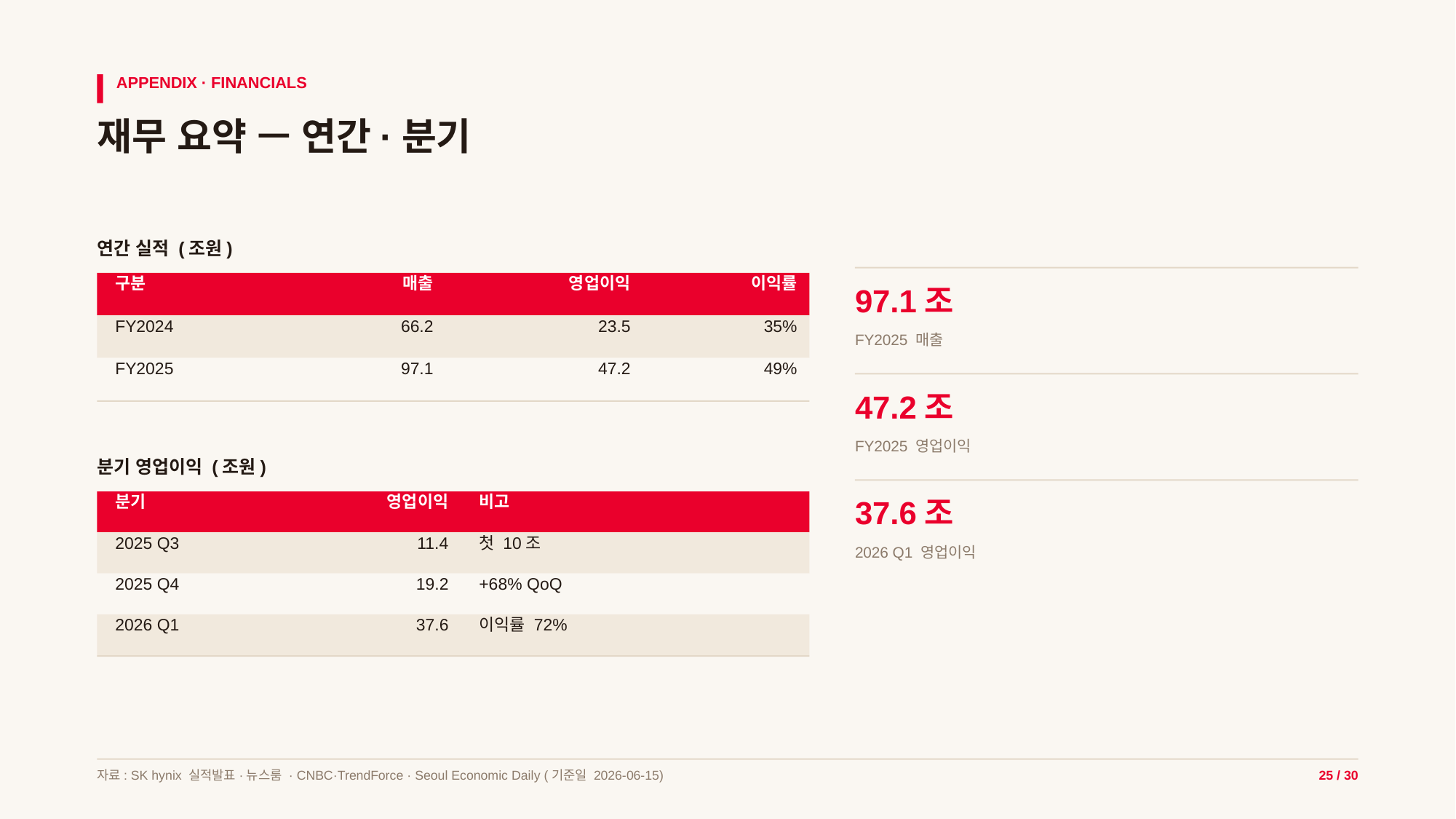

APPENDIX · FINANCIALS

재무 요약 — 연간·분기
연간 실적 (조원)

구분
매출
영업이익
이익률
97.1조

FY2024
66.2
23.5
35%
FY2025 매출

FY2025
97.1
47.2
49%

47.2조

FY2025 영업이익
분기 영업이익 (조원)

분기
영업이익
비고
37.6조

2025 Q3
11.4
첫 10조
2026 Q1 영업이익

2025 Q4
19.2
+68% QoQ

2026 Q1
37.6
이익률 72%

자료: SK hynix 실적발표·뉴스룸 · CNBC·TrendForce · Seoul Economic Daily (기준일 2026-06-15)
25 / 30